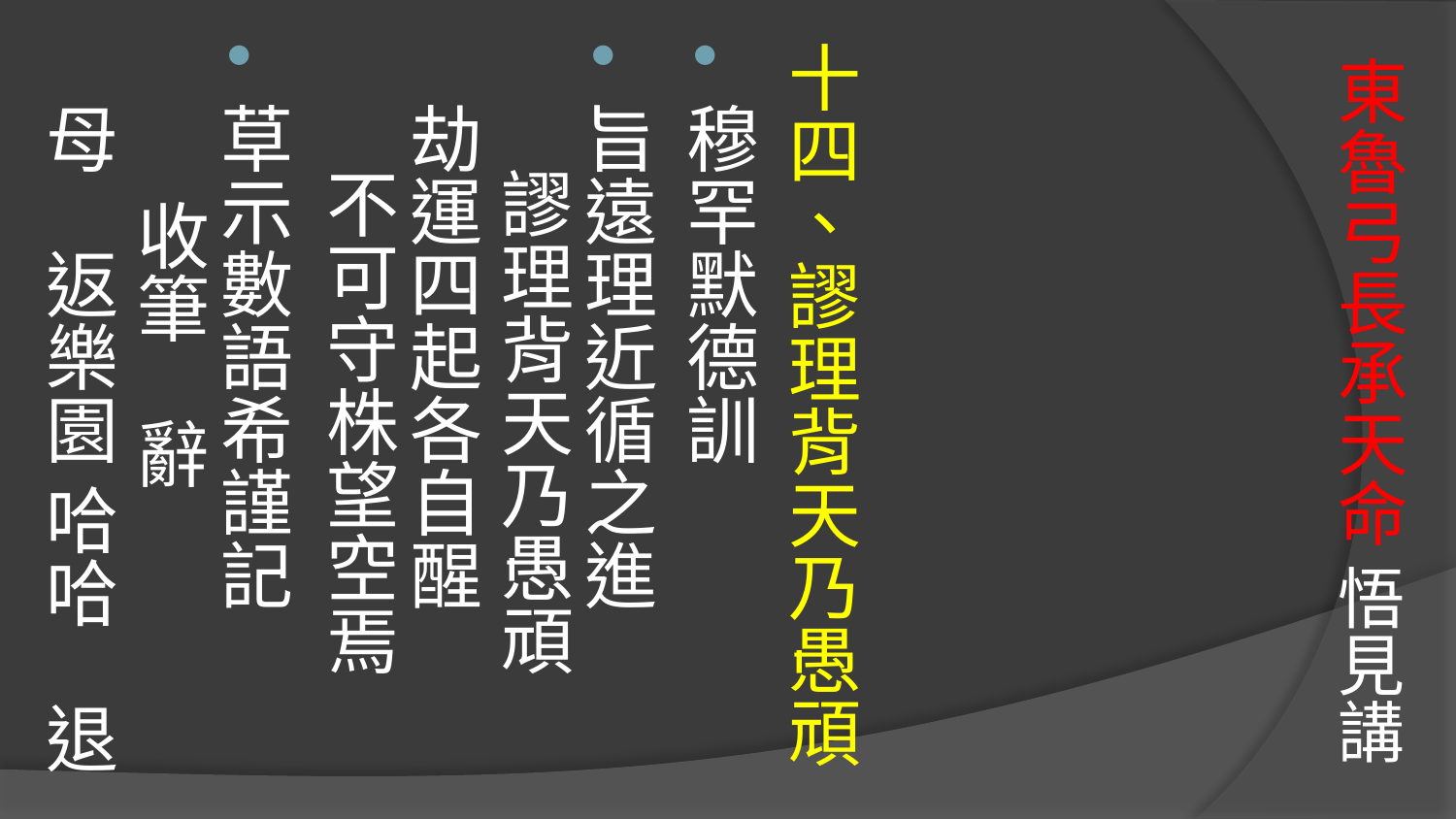

十四、謬理背天乃愚頑
穆罕默德訓
旨遠理近循之進　           謬理背天乃愚頑
劫運四起各自醒　           不可守株望空焉
草示數語希謹記　             收筆　辭
母　返樂園 哈哈　退
# 東魯弓長承天命 悟見講